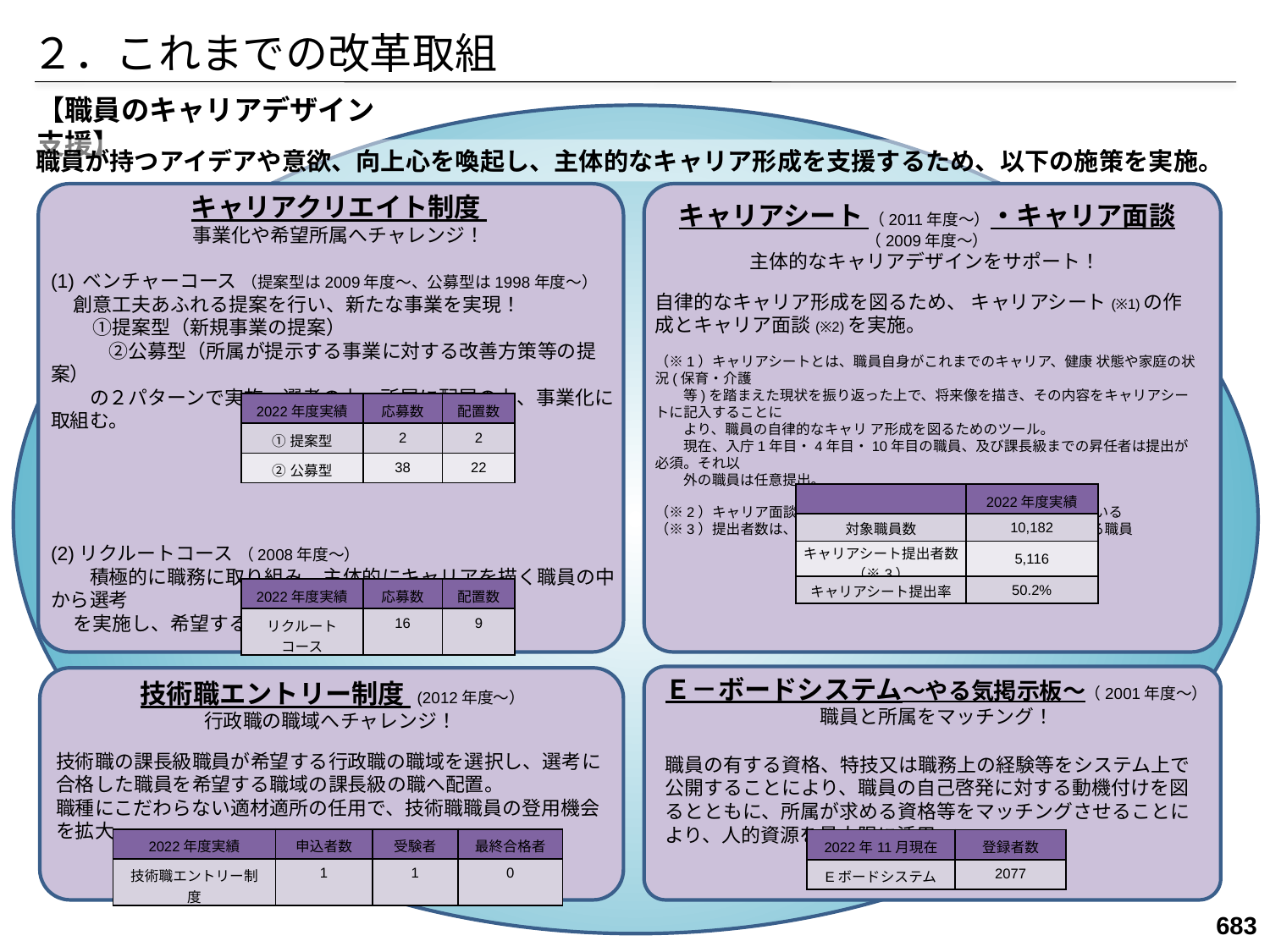

２．これまでの改革取組
【職員のキャリアデザイン支援】

職員が持つアイデアや意欲、向上心を喚起し、主体的なキャリア形成を支援するため、以下の施策を実施。

キャリアクリエイト制度
事業化や希望所属へチャレンジ！

ベンチャーコース （提案型は2009年度～、公募型は1998年度～）
    創意工夫あふれる提案を行い、新たな事業を実現！
    　①提案型（新規事業の提案）
　　　②公募型（所属が提示する事業に対する改善方策等の提案）
　　の２パターンで実施。選考の上、所属に配属の上、事業化に取組む。

(2)リクルートコース （2008年度～）
　　積極的に職務に取り組み、主体的にキャリアを描く職員の中から選考
    を実施し、希望する所属へ配置。
キャリアシート （2011年度～）・キャリア面談（2009年度～）
主体的なキャリアデザインをサポート！

自律的なキャリア形成を図るため、 キャリアシート(※1)の作成とキャリア面談(※2)を実施。

（※1）キャリアシートとは、職員自身がこれまでのキャリア、健康 状態や家庭の状況(保育・介護
　　等)を踏まえた現状を振り返った上で、将来像を描き、その内容をキャリアシートに記入することに
　　より、職員の自律的なキャリ ア形成を図るためのツール。
　　現在、入庁1年目・4年目・10年目の職員、及び課長級までの昇任者は提出が必須。それ以
　　外の職員は任意提出。

（※2）キャリア面談は、現在、入庁４年目の職員を対象に実施している
（※3）提出者数は、対象職員のうち2022年度までに提出実績のある職員
| 2022年度実績 | 応募数 | 配置数 |
| --- | --- | --- |
| ①提案型 | 2 | 2 |
| ②公募型 | 38 | 22 |
|  | 2022年度実績 |
| --- | --- |
| 対象職員数 | 10,182 |
| キャリアシート提出者数（※3） | 5,116 |
| キャリアシート提出率 | 50.2% |
| 2022年度実績 | 応募数 | 配置数 |
| --- | --- | --- |
| リクルートコース | 16 | 9 |

Ｅ－ボードシステム～やる気掲示板～（2001年度～）
職員と所属をマッチング！

職員の有する資格、特技又は職務上の経験等をシステム上で公開することにより、職員の自己啓発に対する動機付けを図るとともに、所属が求める資格等をマッチングさせることにより、人的資源を最大限に活用。

技術職エントリー制度 (2012年度～）
行政職の職域へチャレンジ！

技術職の課長級職員が希望する行政職の職域を選択し、選考に合格した職員を希望する職域の課長級の職へ配置。
職種にこだわらない適材適所の任用で、技術職職員の登用機会を拡大。
| 2022年度実績 | 申込者数 | 受験者 | 最終合格者 |
| --- | --- | --- | --- |
| 技術職エントリー制度 | 1 | 1 | 0 |
| 2022年11月現在 | 登録者数 |
| --- | --- |
| Eボードシステム | 2077 |
683